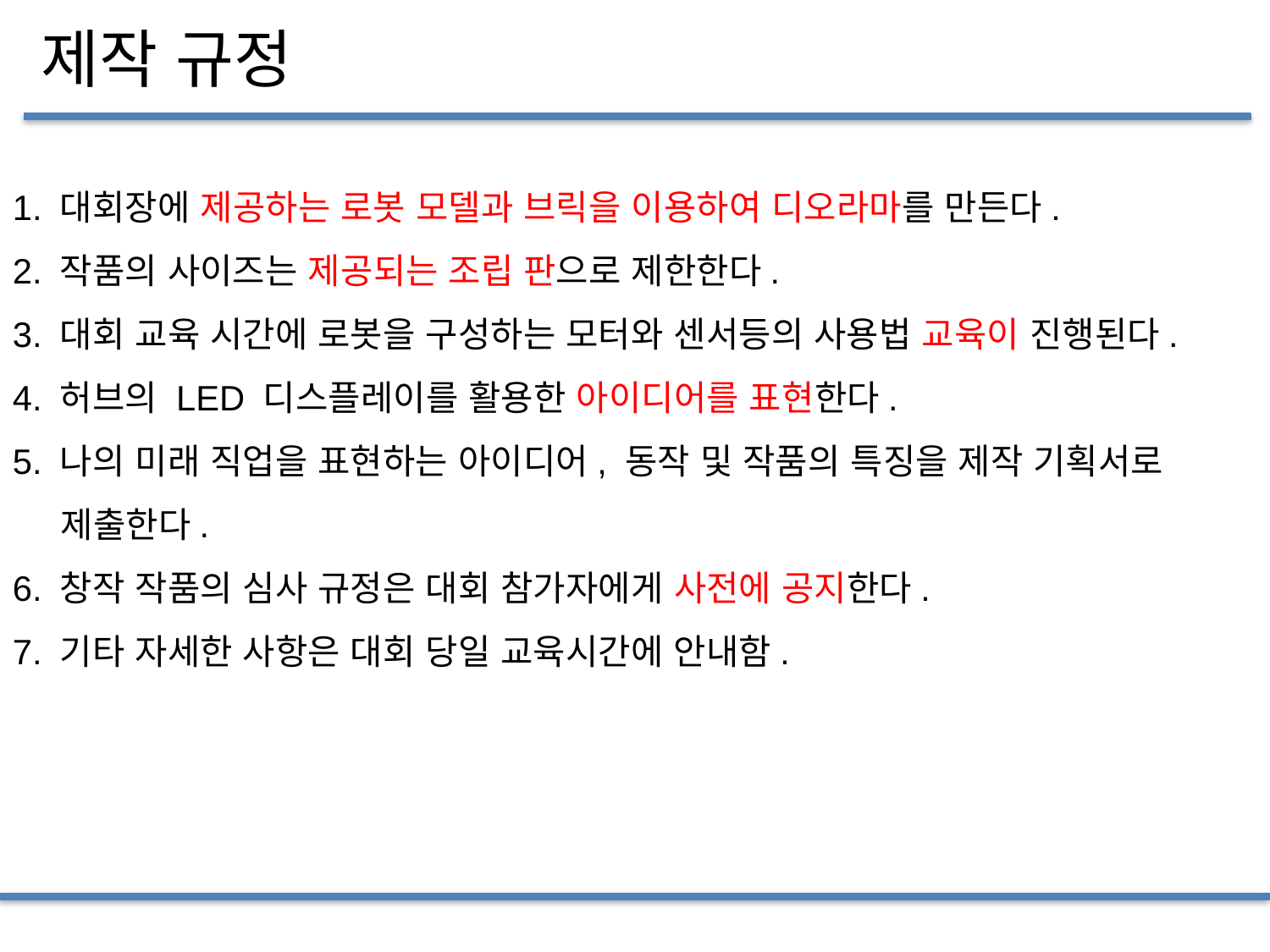

제작 규정

1. 대회장에 제공하는 로봇 모델과 브릭을 이용하여 디오라마를 만든다.
2. 작품의 사이즈는 제공되는 조립 판으로 제한한다.
3. 대회 교육 시간에 로봇을 구성하는 모터와 센서등의 사용법 교육이 진행된다.
4. 허브의 LED 디스플레이를 활용한 아이디어를 표현한다.
5. 나의 미래 직업을 표현하는 아이디어, 동작 및 작품의 특징을 제작 기획서로
    제출한다.
6. 창작 작품의 심사 규정은 대회 참가자에게 사전에 공지한다.
7. 기타 자세한 사항은 대회 당일 교육시간에 안내함.